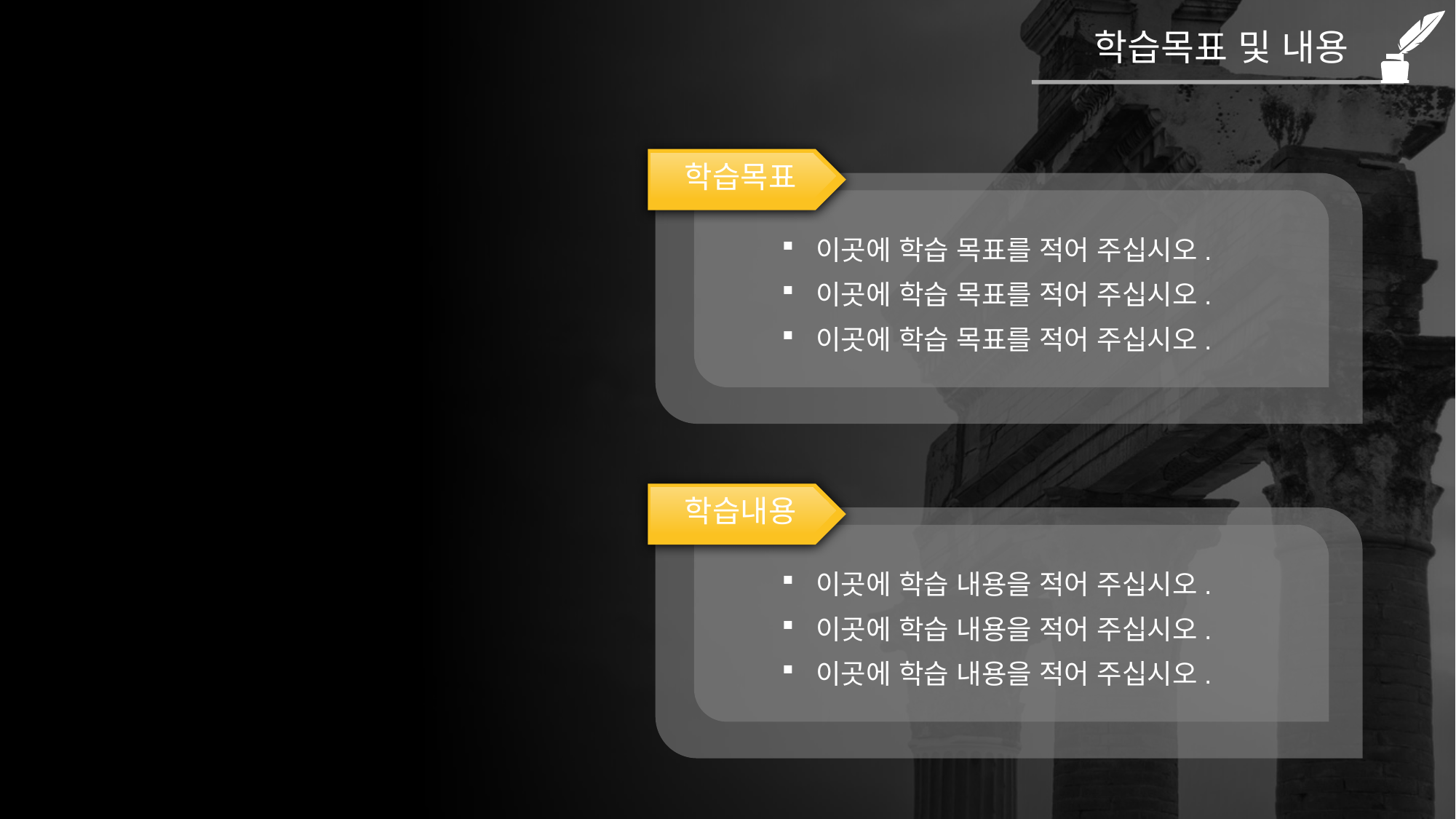

학습목표 및 내용

학습목표

이곳에 학습 목표를 적어 주십시오.
이곳에 학습 목표를 적어 주십시오.
이곳에 학습 목표를 적어 주십시오.

학습내용

이곳에 학습 내용을 적어 주십시오.
이곳에 학습 내용을 적어 주십시오.
이곳에 학습 내용을 적어 주십시오.